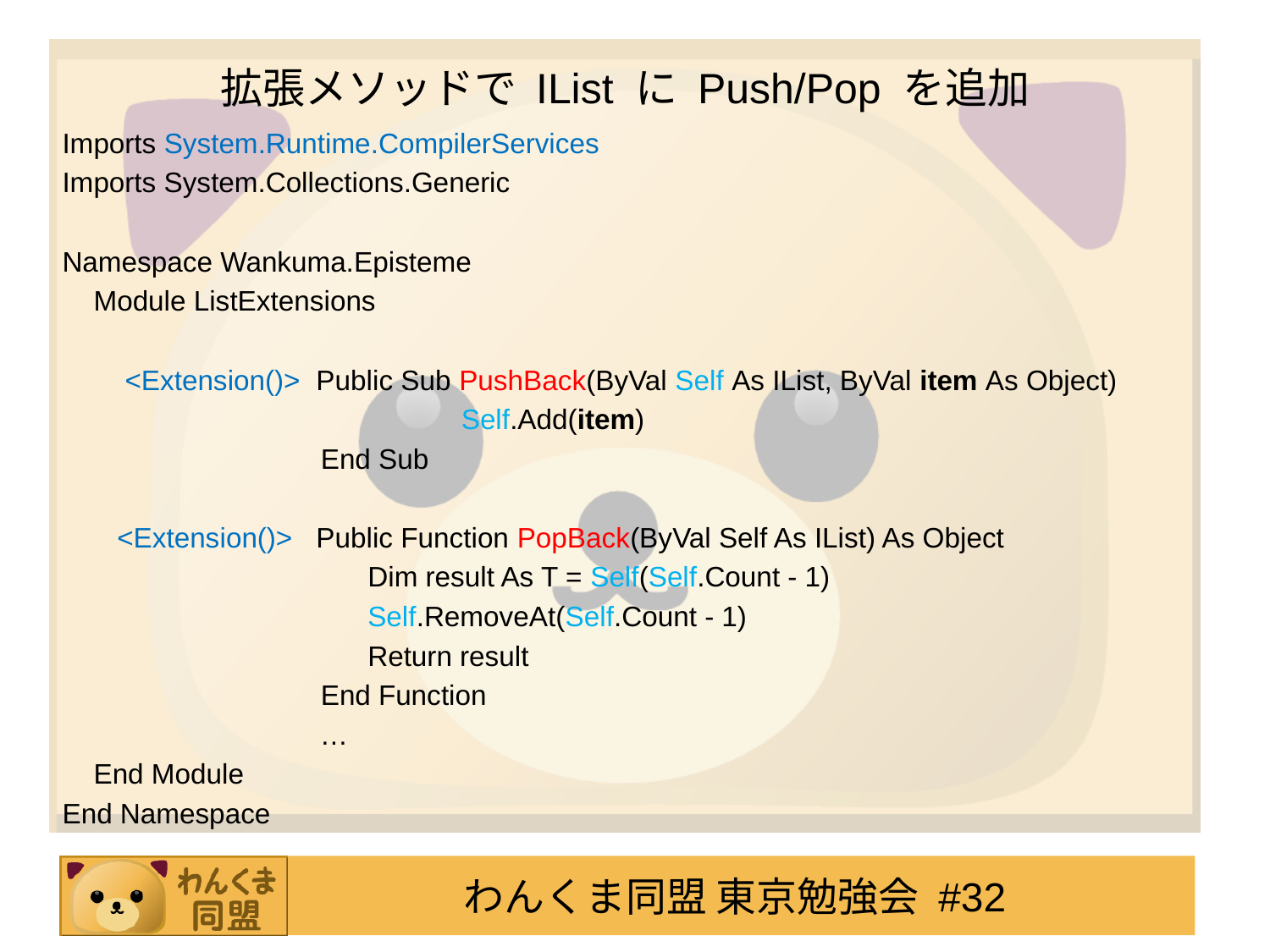

# 拡張メソッドで IList に Push/Pop を追加
Imports System.Runtime.CompilerServices
Imports System.Collections.Generic

Namespace Wankuma.Episteme
    Module ListExtensions

        <Extension()>  Public Sub PushBack(ByVal Self As IList, ByVal item As Object)
　　　　　　　　　　　             Self.Add(item)
                                 End Sub

       <Extension()>   Public Function PopBack(ByVal Self As IList) As Object
                                       Dim result As T = Self(Self.Count - 1)
                                       Self.RemoveAt(Self.Count - 1)
                                       Return result
                                 End Function
                                 …
    End Module
End Namespace